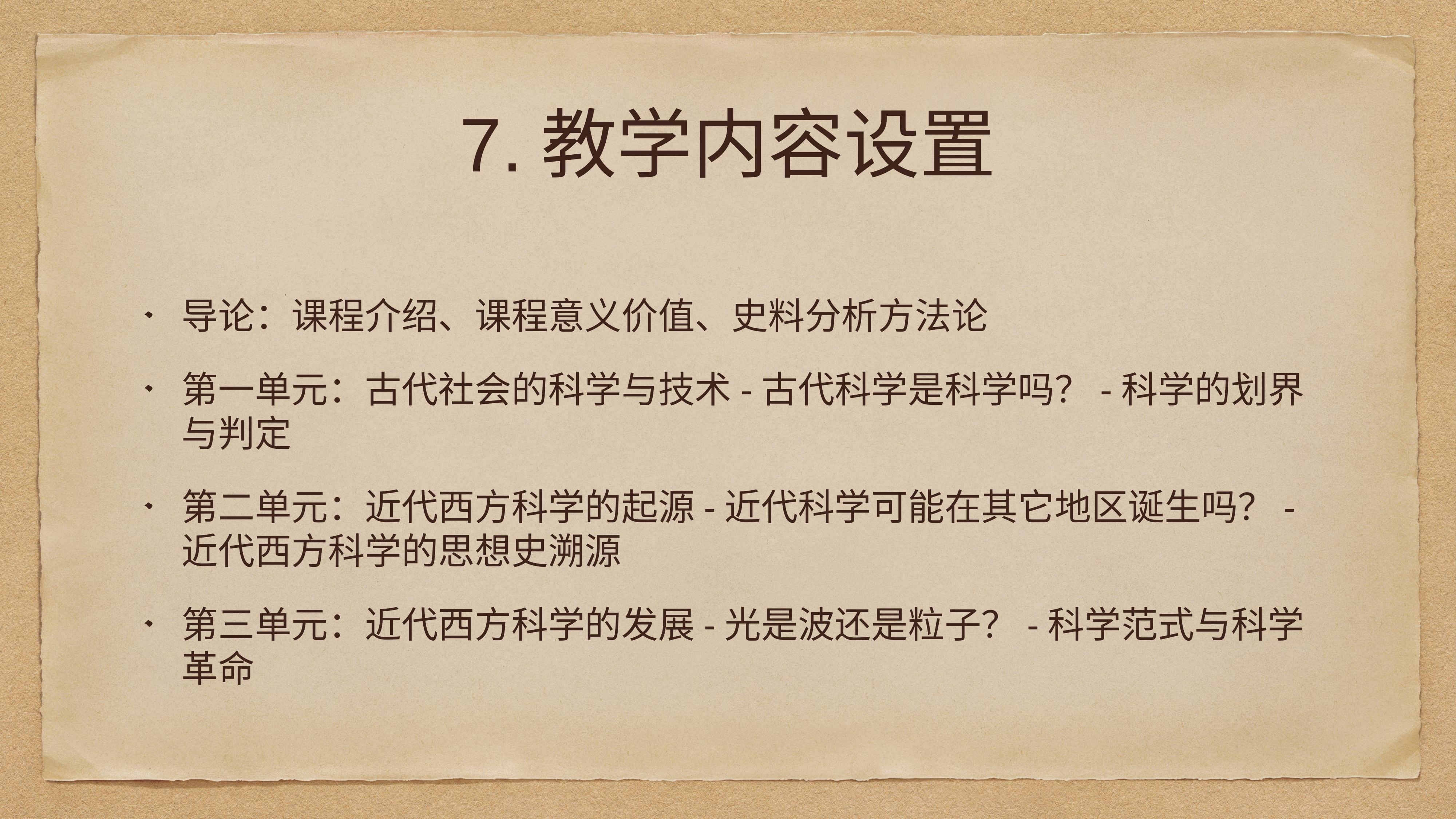

# 7.教学内容设置
导论：课程介绍、课程意义价值、史料分析方法论
第一单元：古代社会的科学与技术-古代科学是科学吗？-科学的划界与判定
第二单元：近代西方科学的起源-近代科学可能在其它地区诞生吗？-近代西方科学的思想史溯源
第三单元：近代西方科学的发展-光是波还是粒子？-科学范式与科学革命